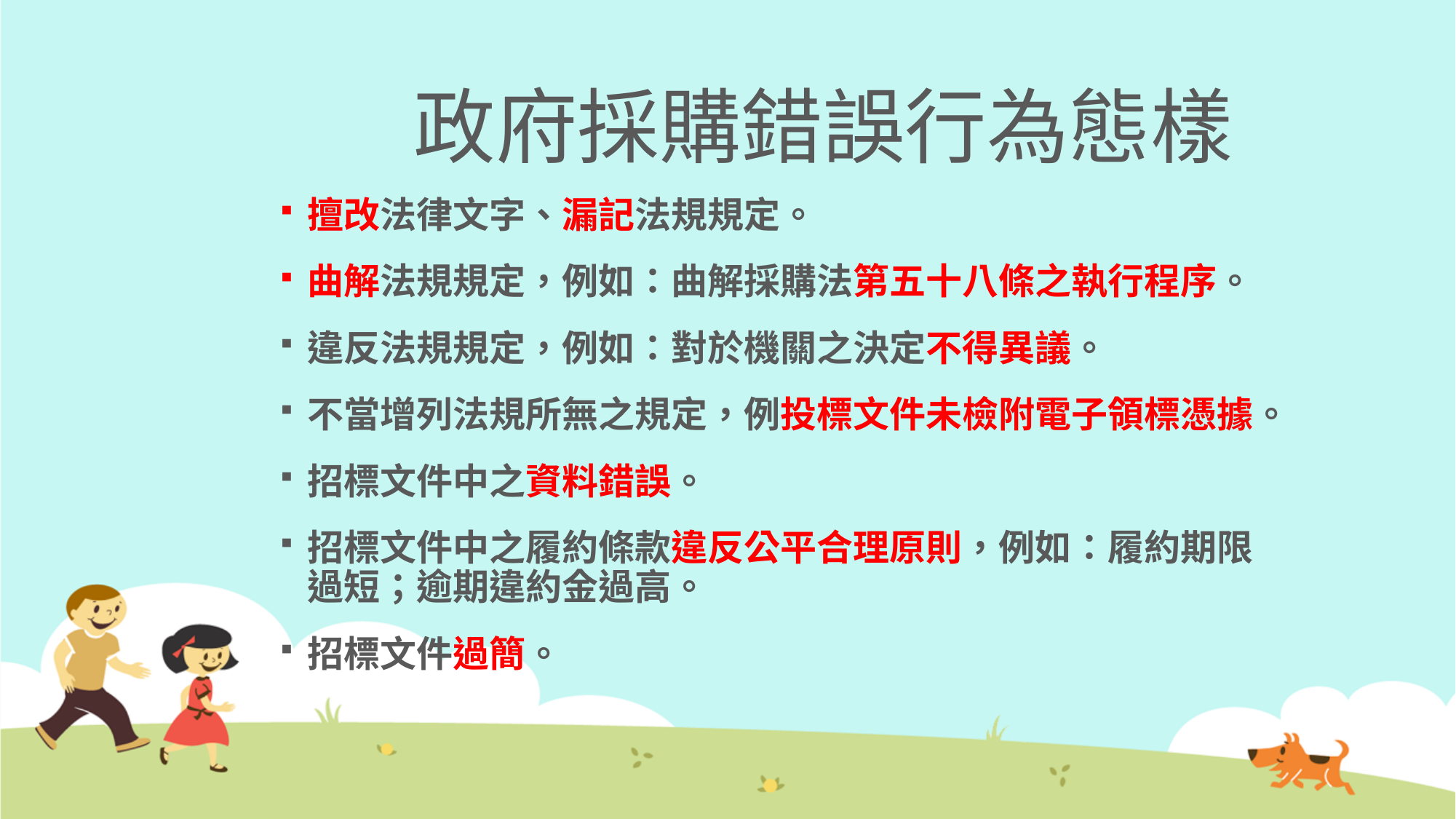

# 政府採購錯誤行為態樣
擅改法律文字、漏記法規規定。
曲解法規規定，例如：曲解採購法第五十八條之執行程序。
違反法規規定，例如：對於機關之決定不得異議。
不當增列法規所無之規定，例投標文件未檢附電子領標憑據。
招標文件中之資料錯誤。
招標文件中之履約條款違反公平合理原則，例如：履約期限過短；逾期違約金過高。
招標文件過簡。